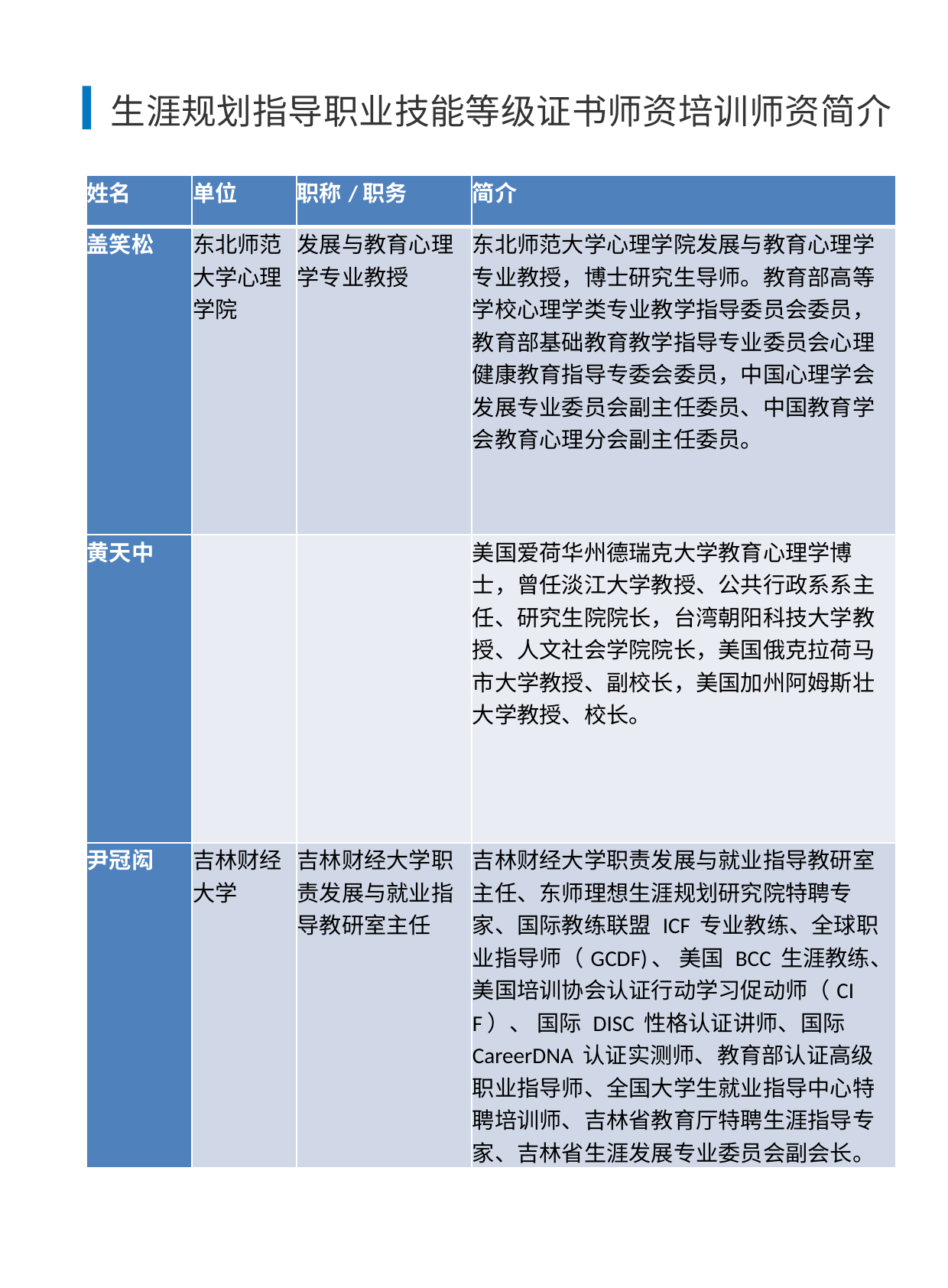

生涯规划指导职业技能等级证书师资培训师资简介
| 姓名 | 单位 | 职称/职务 | 简介 |
| --- | --- | --- | --- |
| 盖笑松 | 东北师范大学心理学院 | 发展与教育心理学专业教授 | 东北师范大学心理学院发展与教育心理学专业教授，博士研究生导师。教育部高等学校心理学类专业教学指导委员会委员，教育部基础教育教学指导专业委员会心理健康教育指导专委会委员，中国心理学会发展专业委员会副主任委员、中国教育学会教育心理分会副主任委员。 |
| 黄天中 |  |  | 美国爱荷华州德瑞克大学教育心理学博士，曾任淡江大学教授、公共行政系系主任、研究生院院长，台湾朝阳科技大学教授、人文社会学院院长，美国俄克拉荷马市大学教授、副校长，美国加州阿姆斯壮大学教授、校长。 |
| 尹冠闳 | 吉林财经大学 | 吉林财经大学职责发展与就业指导教研室主任 | 吉林财经大学职责发展与就业指导教研室主任、东师理想生涯规划研究院特聘专家、国际教练联盟 ICF 专业教练、全球职业指导师（GCDF)、 美国 BCC 生涯教练、美国培训协会认证行动学习促动师（CIF）、 国际 DISC 性格认证讲师、国际 CareerDNA 认证实测师、教育部认证高级职业指导师、全国大学生就业指导中心特聘培训师、吉林省教育厅特聘生涯指导专家、吉林省生涯发展专业委员会副会长。 |